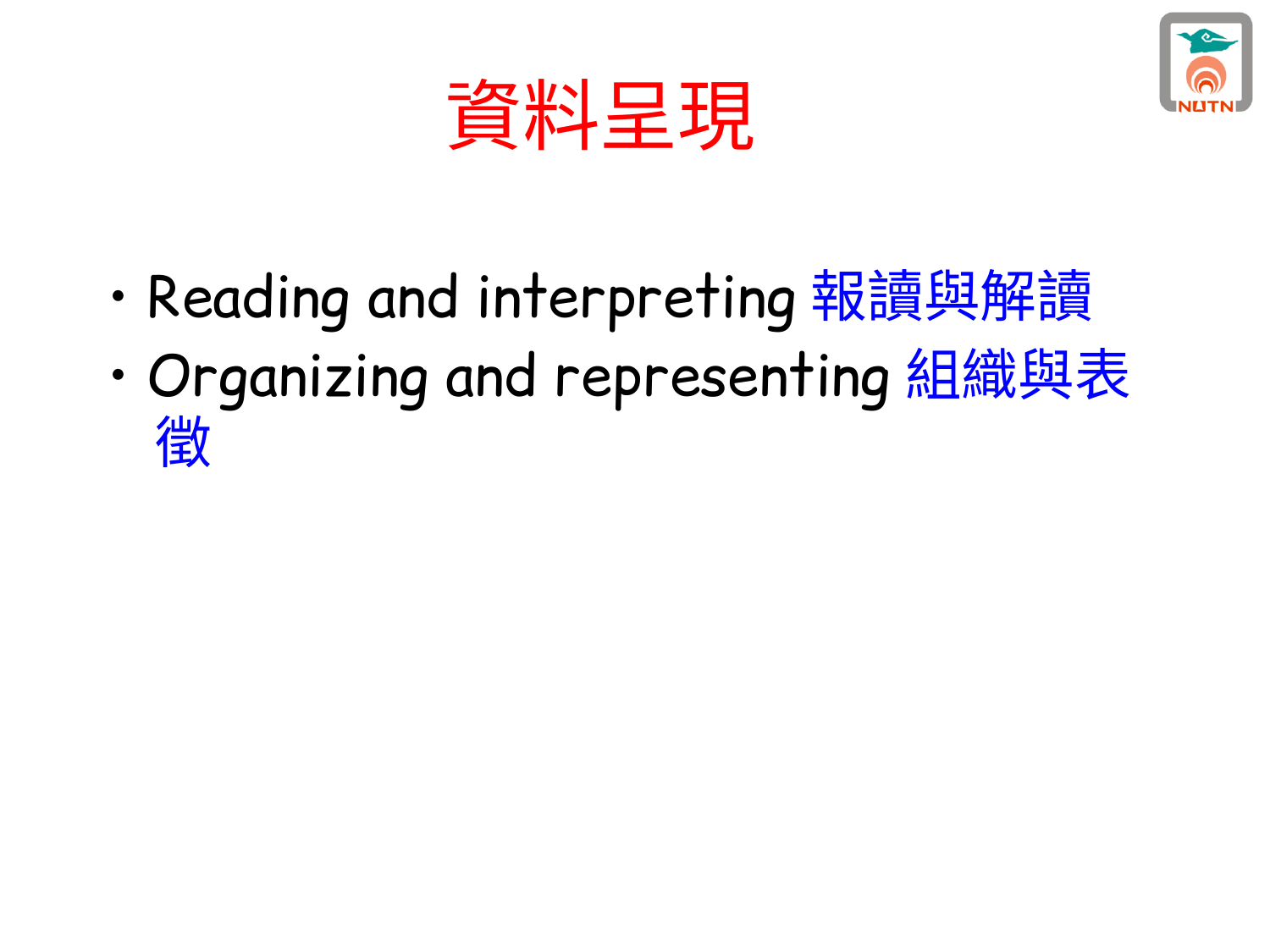

# 資料呈現
• Reading and interpreting報讀與解讀
• Organizing and representing組織與表徵